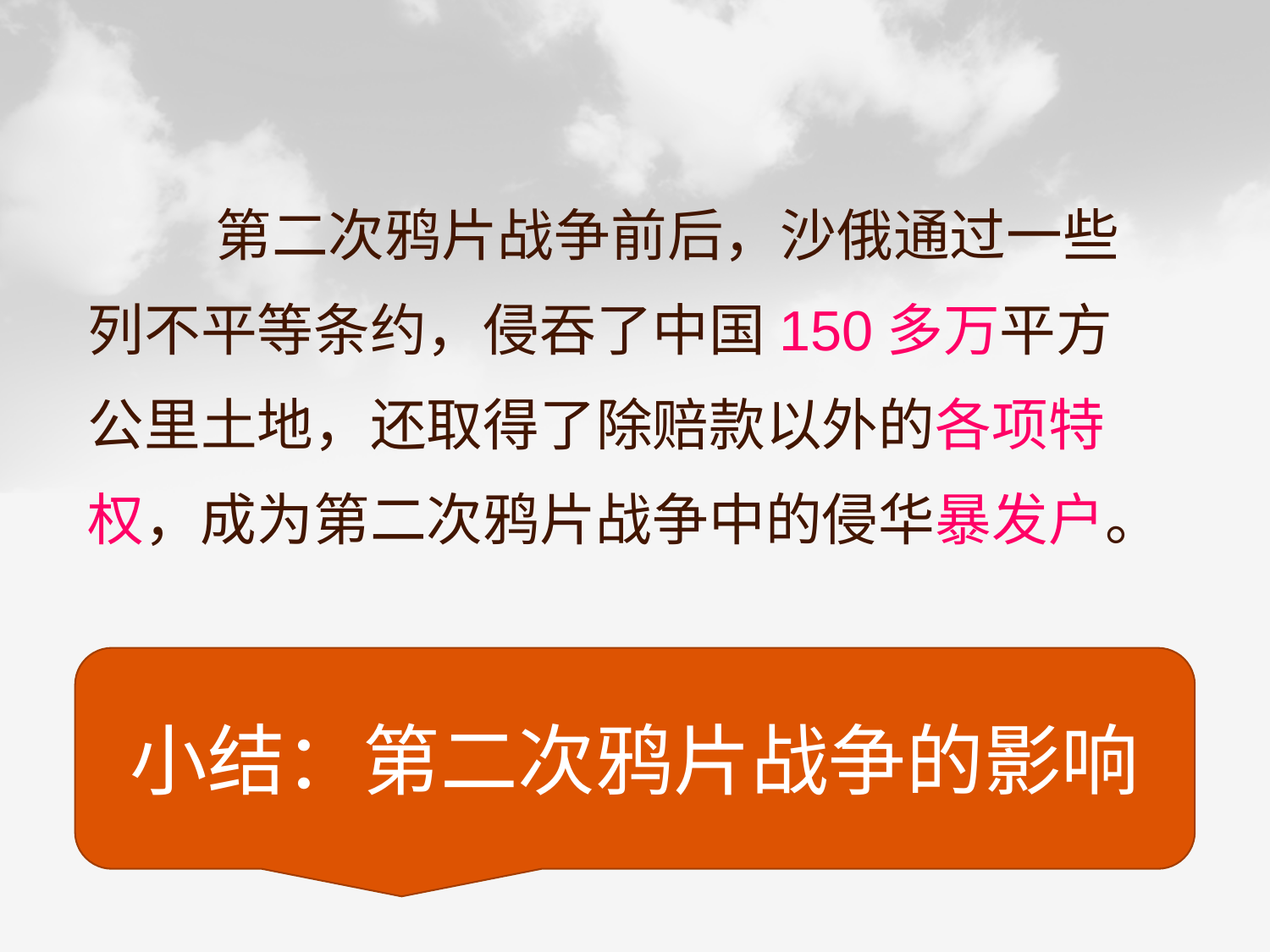

第二次鸦片战争前后，沙俄通过一些列不平等条约，侵吞了中国150多万平方公里土地，还取得了除赔款以外的各项特权，成为第二次鸦片战争中的侵华暴发户。

小结：第二次鸦片战争的影响